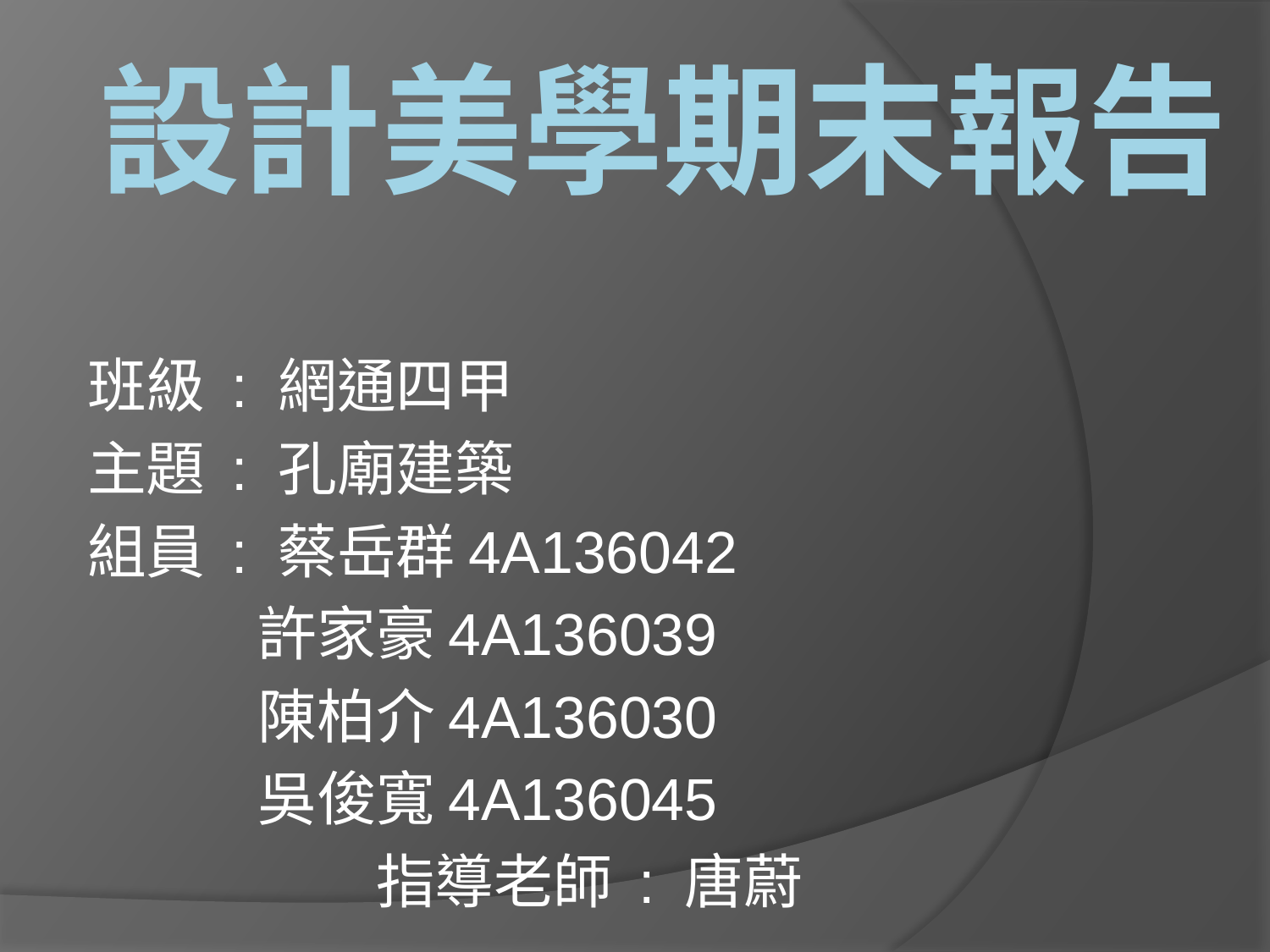

# 設計美學期末報告

班級 : 網通四甲
主題 : 孔廟建築
組員 : 蔡岳群4A136042
	   許家豪4A136039
	   陳柏介4A136030
	   吳俊寬4A136045
				            指導老師 : 唐蔚